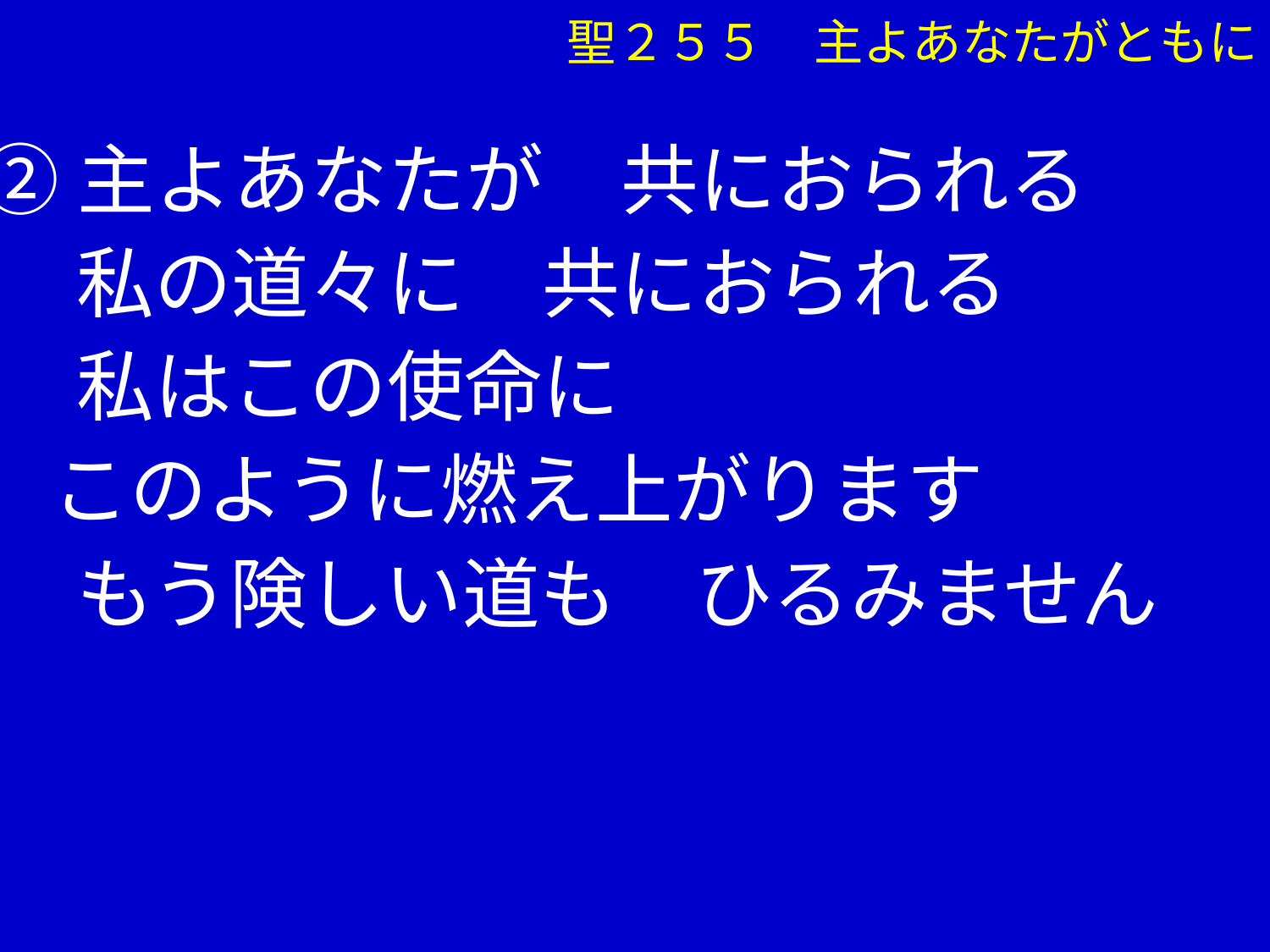

聖２５５　主よあなたがともに
②主よあなたが　共におられる
　 私の道々に　共におられる
　 私はこの使命に
   このように燃え上がります
　 もう険しい道も　ひるみません